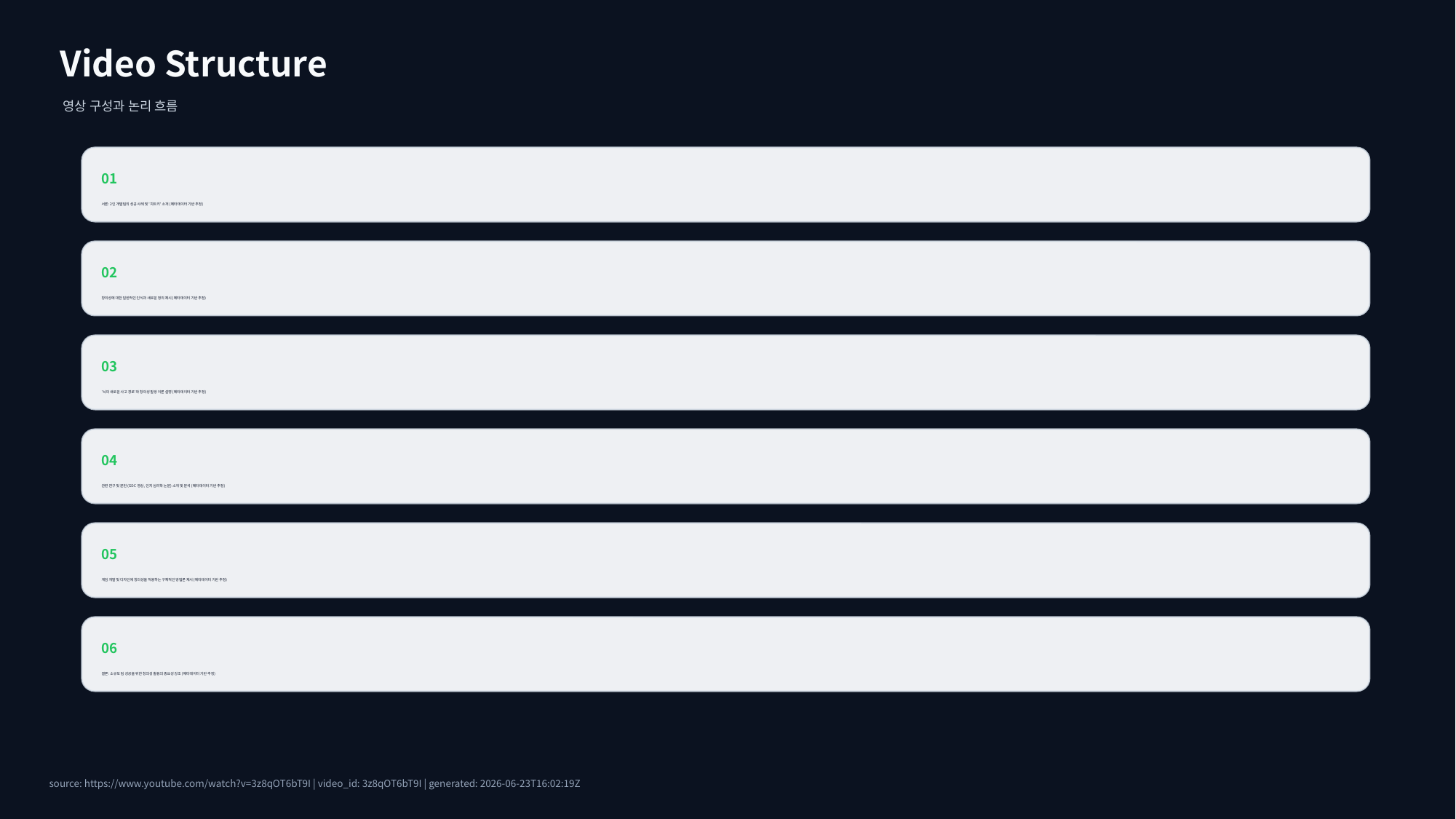

Video Structure
영상 구성과 논리 흐름

01
서론: 2인 개발팀의 성공 사례 및 '치트키' 소개 (메타데이터 기반 추정)

02
창의성에 대한 일반적인 인식과 새로운 정의 제시 (메타데이터 기반 추정)

03
'뇌의 새로운 사고 경로'와 창의성 발생 이론 설명 (메타데이터 기반 추정)

04
관련 연구 및 문헌 (GDC 영상, 인지 심리학 논문) 소개 및 분석 (메타데이터 기반 추정)

05
게임 개발 및 디자인에 창의성을 적용하는 구체적인 방법론 제시 (메타데이터 기반 추정)

06
결론: 소규모 팀 성공을 위한 창의성 활용의 중요성 강조 (메타데이터 기반 추정)
source: https://www.youtube.com/watch?v=3z8qOT6bT9I | video_id: 3z8qOT6bT9I | generated: 2026-06-23T16:02:19Z